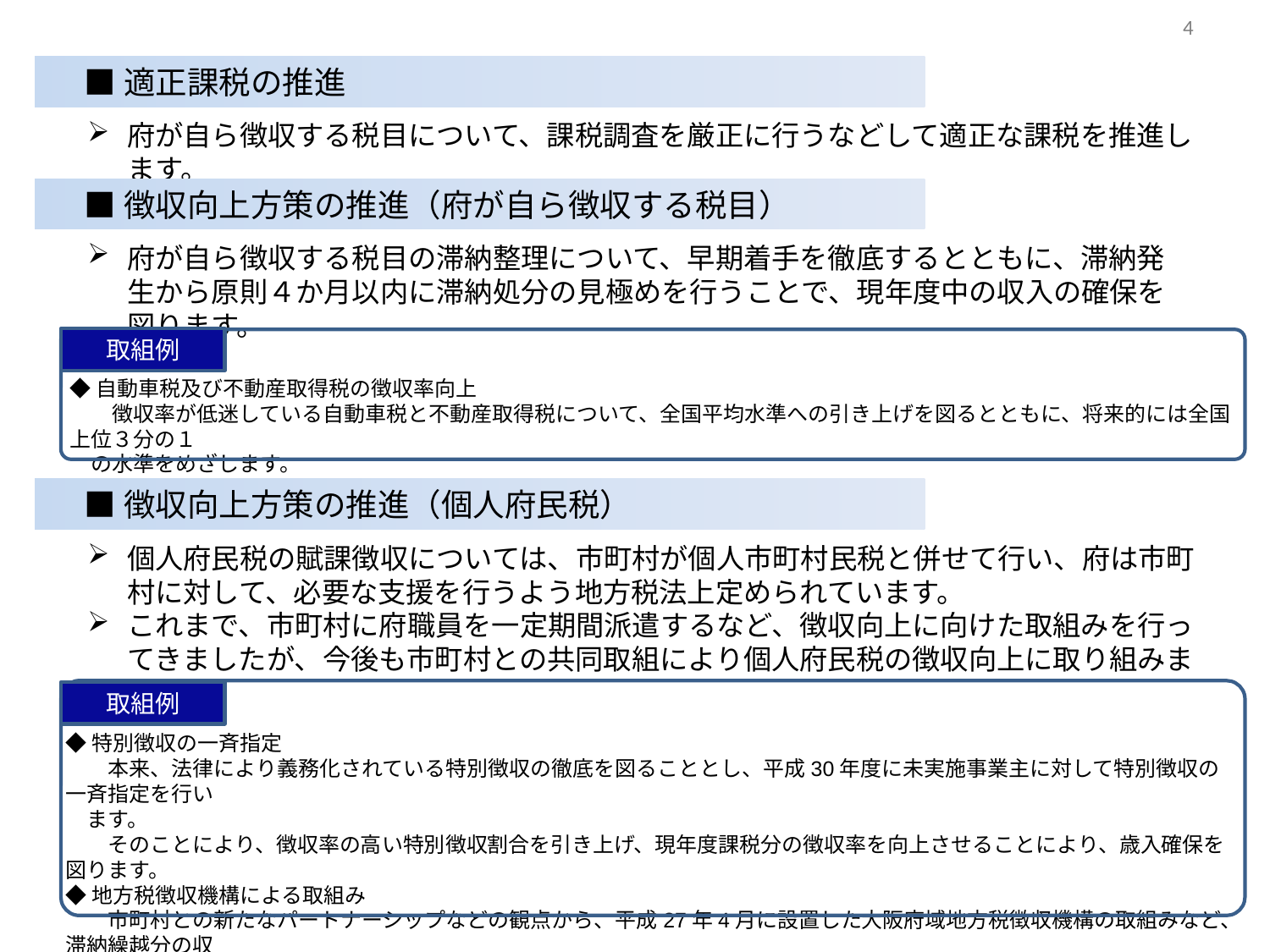

4
■適正課税の推進
府が自ら徴収する税目について、課税調査を厳正に行うなどして適正な課税を推進します。
■徴収向上方策の推進（府が自ら徴収する税目）
府が自ら徴収する税目の滞納整理について、早期着手を徹底するとともに、滞納発生から原則４か月以内に滞納処分の見極めを行うことで、現年度中の収入の確保を図ります。
取組例

◆自動車税及び不動産取得税の徴収率向上
　　徴収率が低迷している自動車税と不動産取得税について、全国平均水準への引き上げを図るとともに、将来的には全国上位３分の１
　の水準をめざします。
■徴収向上方策の推進（個人府民税）
個人府民税の賦課徴収については、市町村が個人市町村民税と併せて行い、府は市町村に対して、必要な支援を行うよう地方税法上定められています。
これまで、市町村に府職員を一定期間派遣するなど、徴収向上に向けた取組みを行ってきましたが、今後も市町村との共同取組により個人府民税の徴収向上に取り組みます。

取組例
◆特別徴収の一斉指定
　　本来、法律により義務化されている特別徴収の徹底を図ることとし、平成30年度に未実施事業主に対して特別徴収の一斉指定を行い
　ます。
　　そのことにより、徴収率の高い特別徴収割合を引き上げ、現年度課税分の徴収率を向上させることにより、歳入確保を図ります。
◆地方税徴収機構による取組み
　　市町村との新たなパートナーシップなどの観点から、平成27年4月に設置した大阪府域地方税徴収機構の取組みなど、滞納繰越分の収
　入未済額について、市町村との共同取組みを行い、引き続き徴収向上方策を推進します。